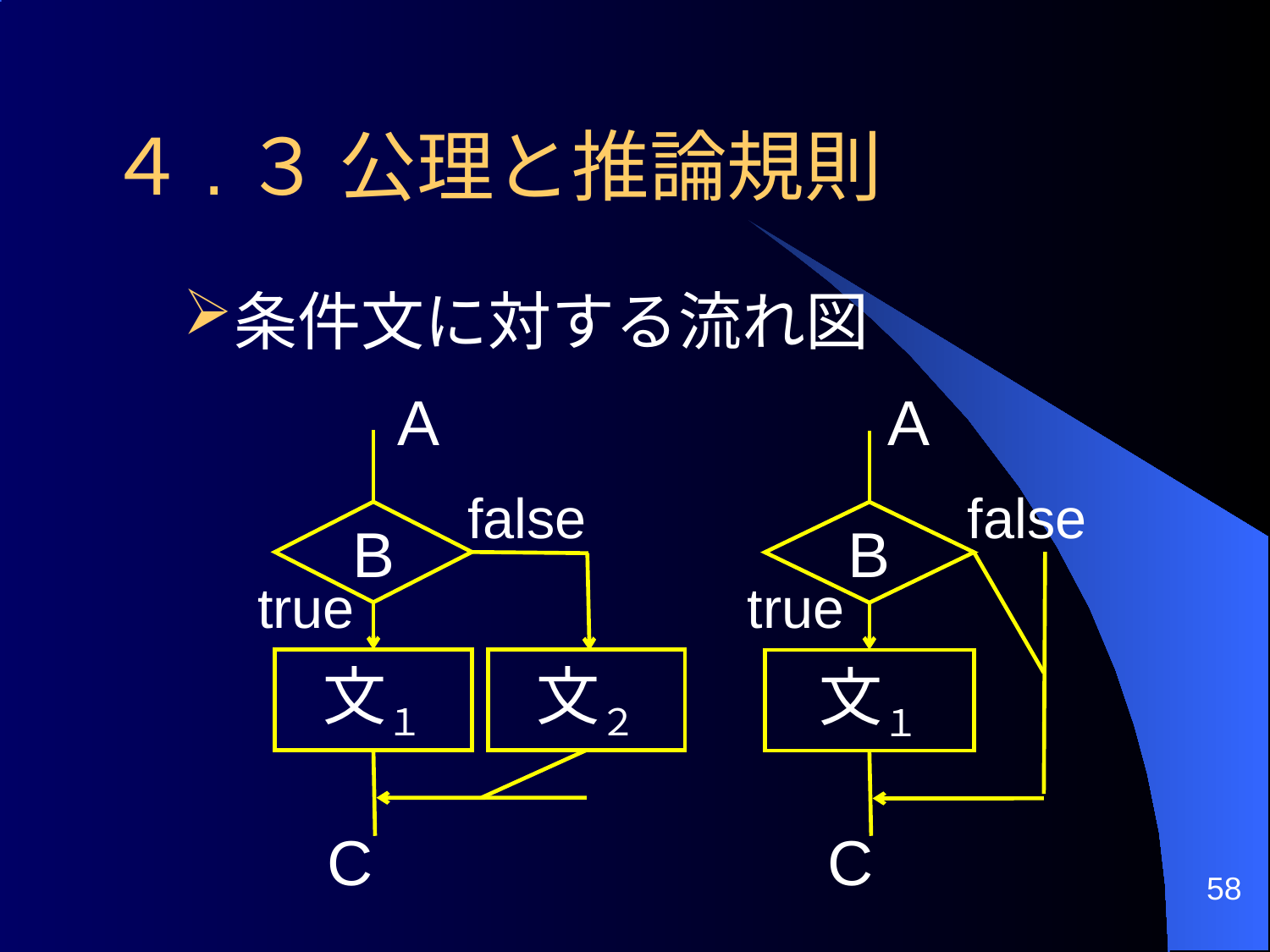

# ４.３ 公理と推論規則
条件文に対する流れ図
A
A
B

文１
文２

B

文１

false
false
true
true
C
C
58